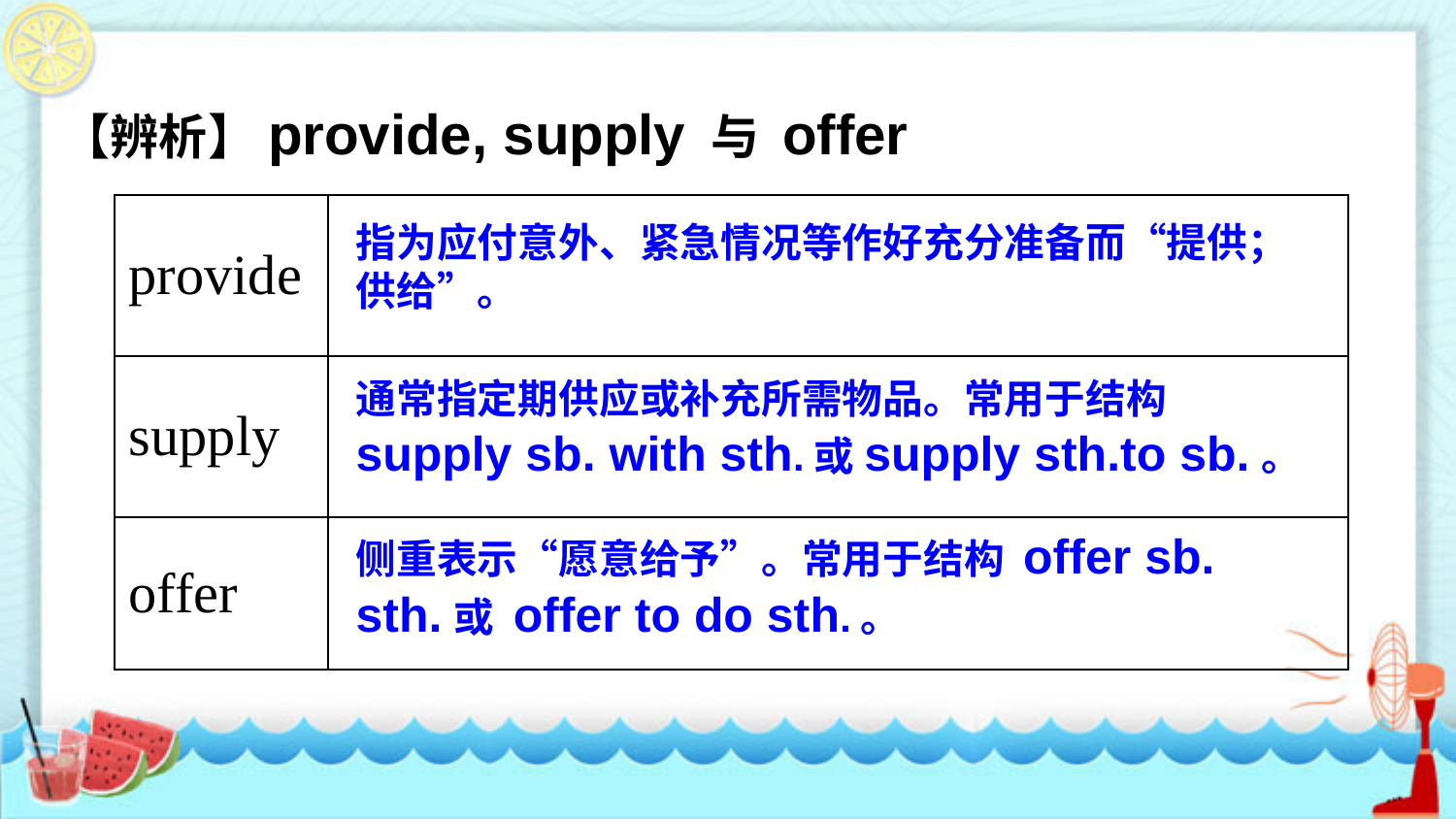

【辨析】provide, supply 与 offer
| provide |  |
| --- | --- |
| supply |  |
| offer |  |
指为应付意外、紧急情况等作好充分准备而“提供；供给”。
通常指定期供应或补充所需物品。常用于结构supply sb. with sth.或supply sth.to sb.。
侧重表示“愿意给予”。常用于结构 offer sb. sth.或 offer to do sth.。